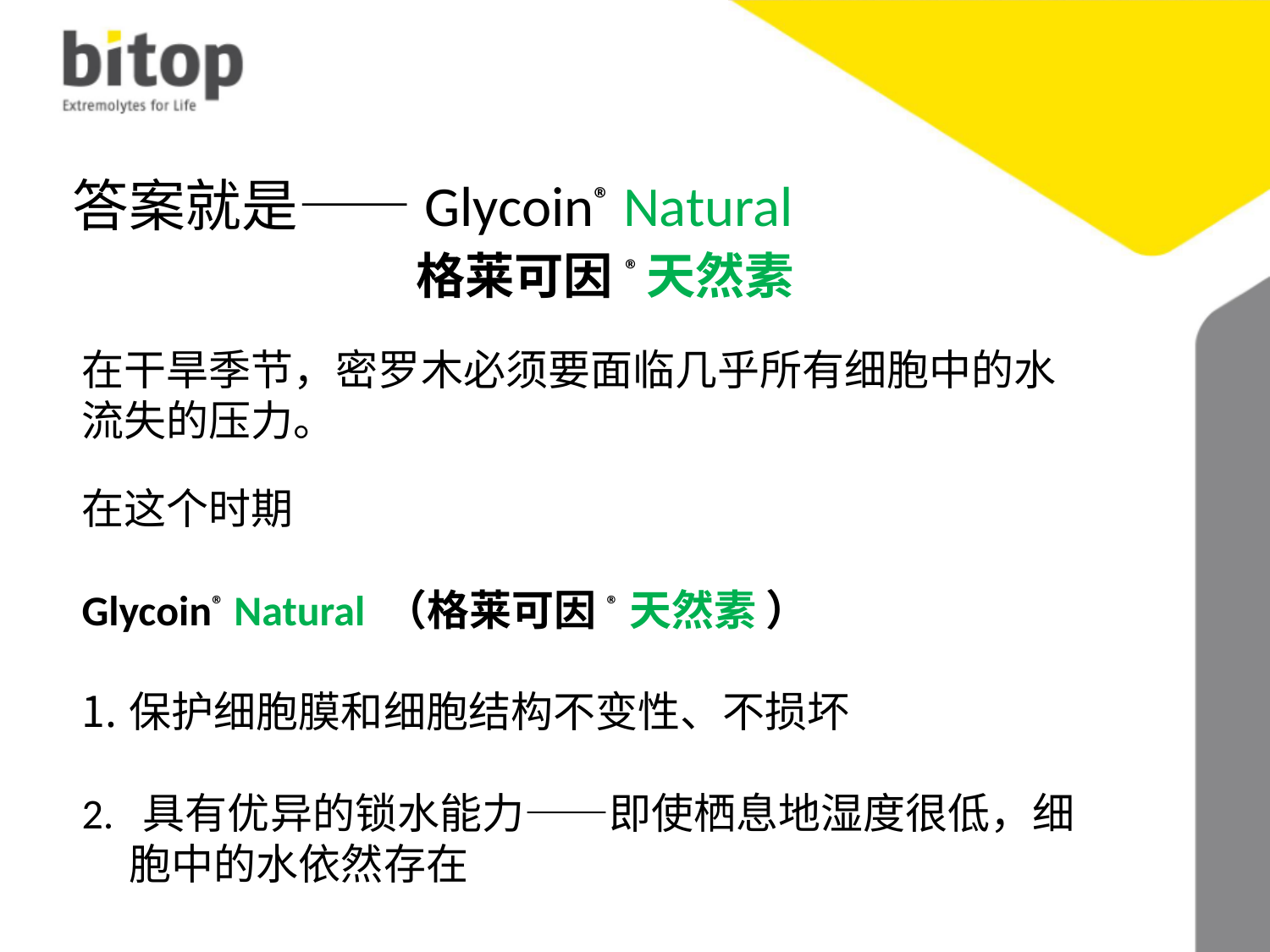

# 答案就是——Glycoin® Natural 格莱可因®天然素
在干旱季节，密罗木必须要面临几乎所有细胞中的水流失的压力。
在这个时期

Glycoin® Natural （格莱可因®天然素 ）

保护细胞膜和细胞结构不变性、不损坏

2.  具有优异的锁水能力——即使栖息地湿度很低，细胞中的水依然存在